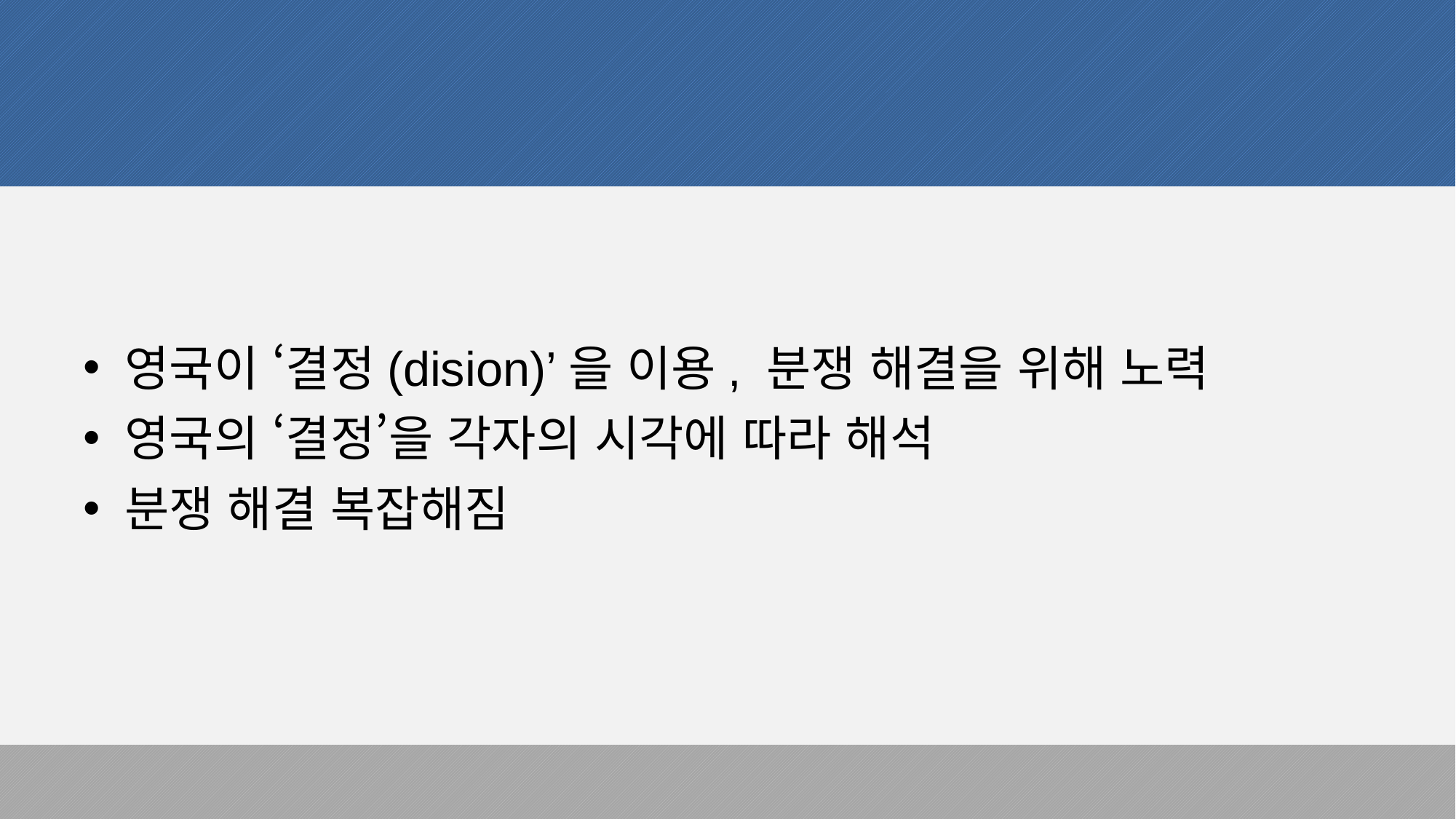

영국이 ‘결정(dision)’을 이용, 분쟁 해결을 위해 노력
영국의 ‘결정’을 각자의 시각에 따라 해석
분쟁 해결 복잡해짐